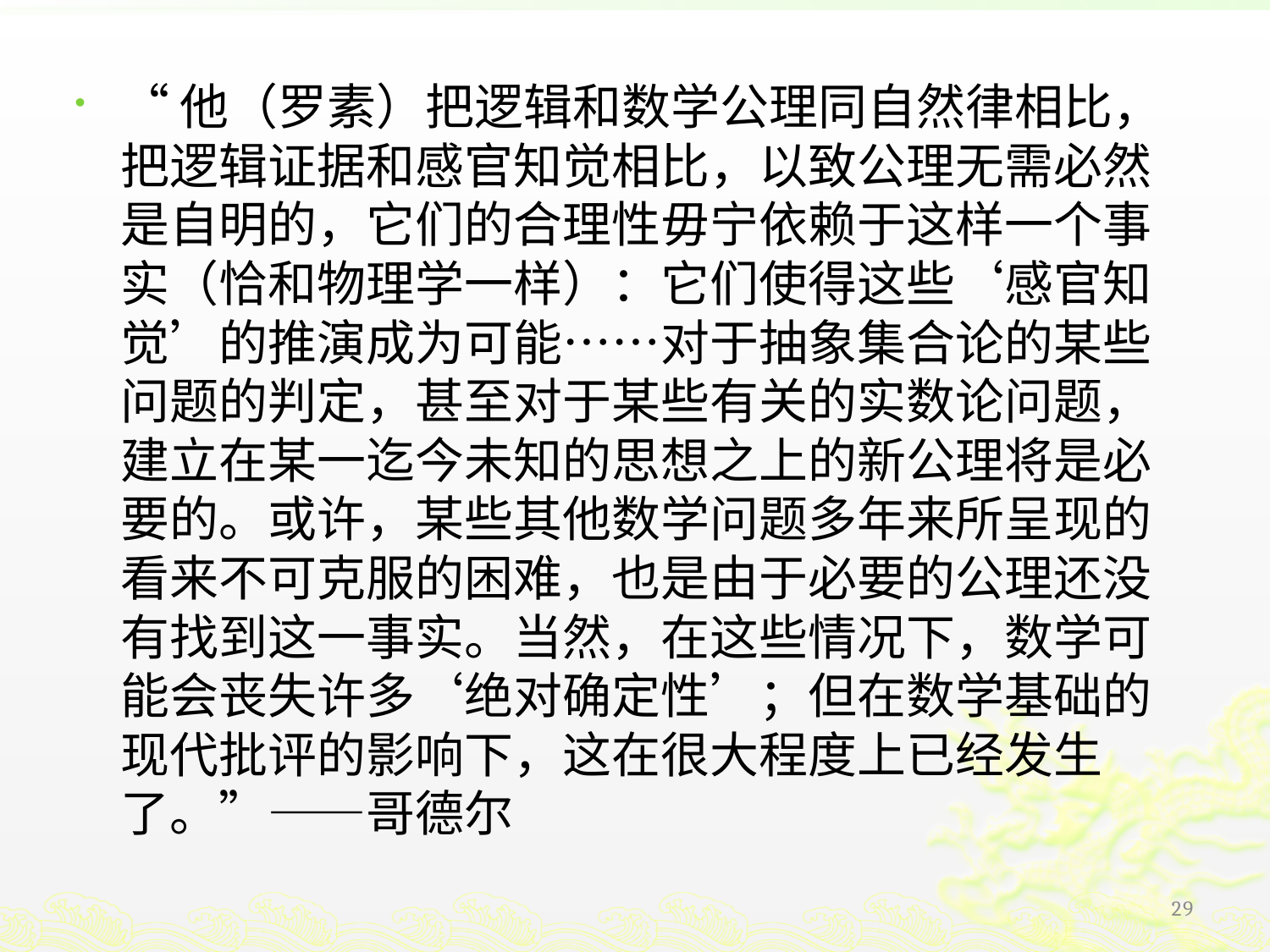

“他（罗素）把逻辑和数学公理同自然律相比，把逻辑证据和感官知觉相比，以致公理无需必然是自明的，它们的合理性毋宁依赖于这样一个事实（恰和物理学一样）：它们使得这些‘感官知觉’的推演成为可能……对于抽象集合论的某些问题的判定，甚至对于某些有关的实数论问题，建立在某一迄今未知的思想之上的新公理将是必要的。或许，某些其他数学问题多年来所呈现的看来不可克服的困难，也是由于必要的公理还没有找到这一事实。当然，在这些情况下，数学可能会丧失许多‘绝对确定性’；但在数学基础的现代批评的影响下，这在很大程度上已经发生了。”——哥德尔
29